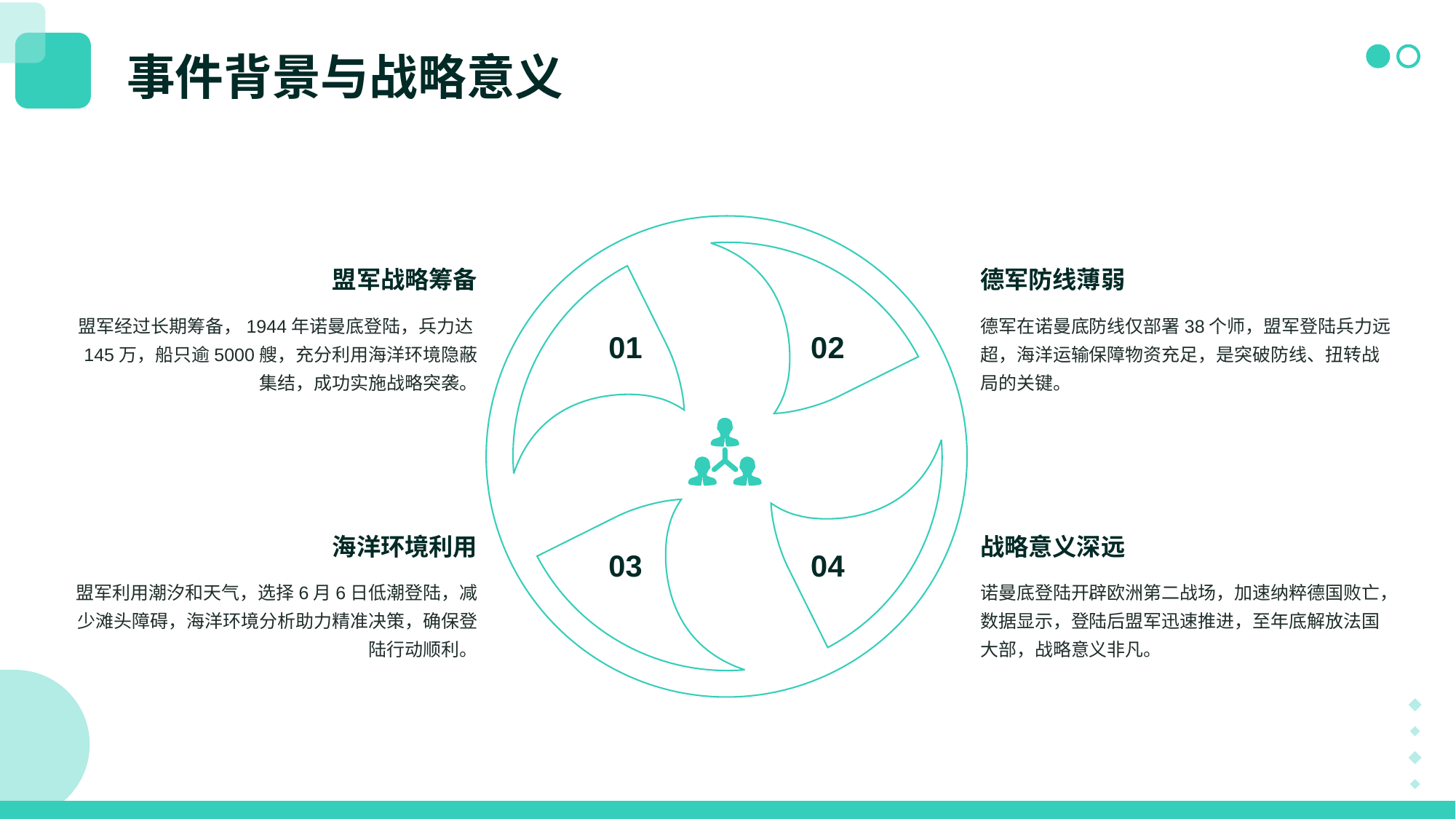

事件背景与战略意义

盟军战略筹备
德军防线薄弱

盟军经过长期筹备，1944年诺曼底登陆，兵力达145万，船只逾5000艘，充分利用海洋环境隐蔽集结，成功实施战略突袭。
德军在诺曼底防线仅部署38个师，盟军登陆兵力远超，海洋运输保障物资充足，是突破防线、扭转战局的关键。
01
02

海洋环境利用
战略意义深远
03
04
盟军利用潮汐和天气，选择6月6日低潮登陆，减少滩头障碍，海洋环境分析助力精准决策，确保登陆行动顺利。
诺曼底登陆开辟欧洲第二战场，加速纳粹德国败亡，数据显示，登陆后盟军迅速推进，至年底解放法国大部，战略意义非凡。